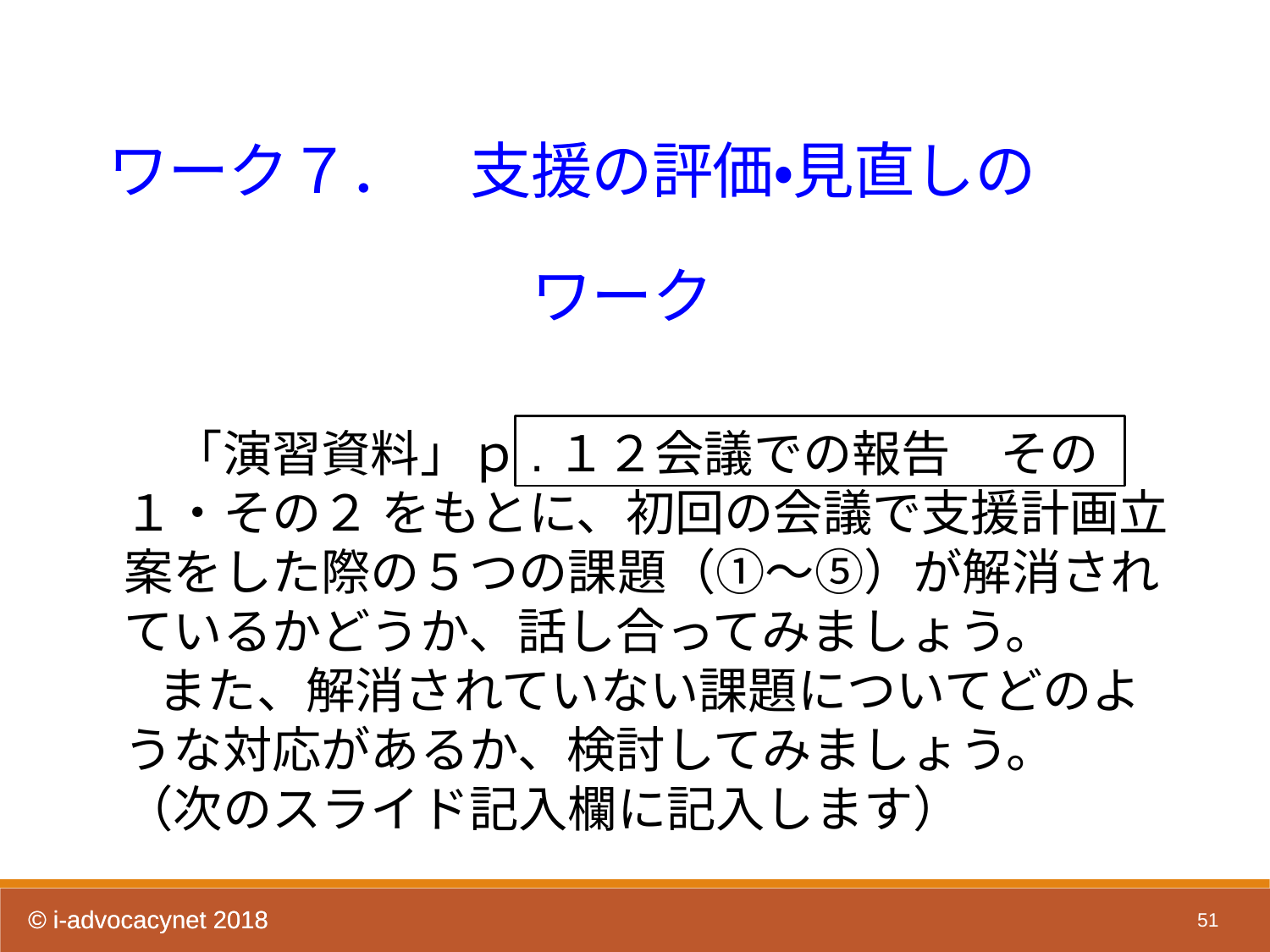

ワーク７．　支援の評価・見直しの
　　　　　　　ワーク
　「演習資料」ｐ.１２会議での報告　その１・その２ をもとに、初回の会議で支援計画立案をした際の５つの課題（①～⑤）が解消されているかどうか、話し合ってみましょう。
  また、解消されていない課題についてどのような対応があるか、検討してみましょう。
（次のスライド記入欄に記入します）

51
© i-advocacynet 2018